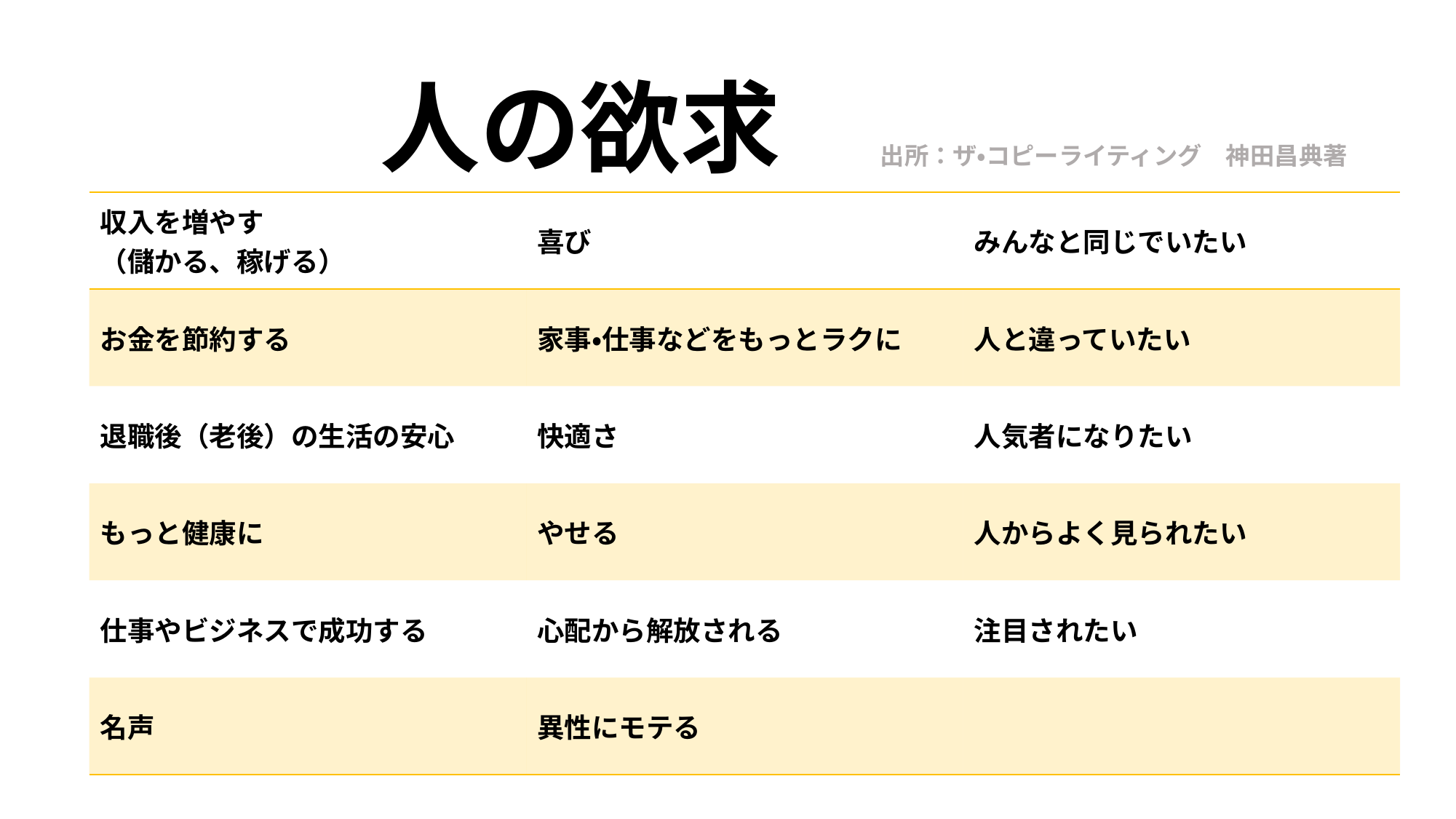

人の欲求　出所：ザ・コピーライティング　神田昌典著
| 収入を増やす （儲かる、稼げる） | 喜び | みんなと同じでいたい |
| --- | --- | --- |
| お金を節約する | 家事・仕事などをもっとラクに | 人と違っていたい |
| 退職後（老後）の生活の安心 | 快適さ | 人気者になりたい |
| もっと健康に | やせる | 人からよく見られたい |
| 仕事やビジネスで成功する | 心配から解放される | 注目されたい |
| 名声 | 異性にモテる |  |